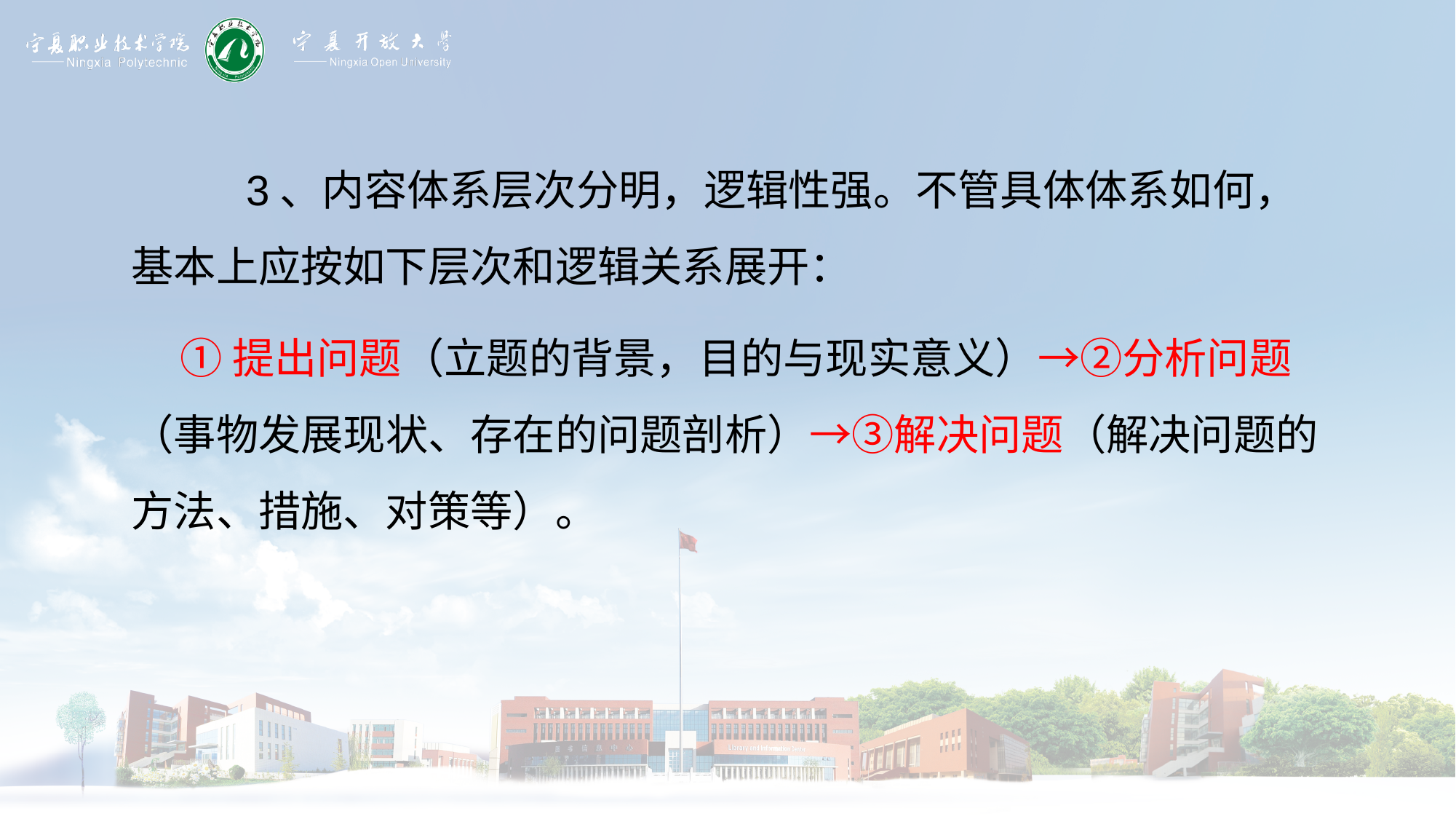

3、内容体系层次分明，逻辑性强。不管具体体系如何，基本上应按如下层次和逻辑关系展开：
        ①提出问题（立题的背景，目的与现实意义）→②分析问题（事物发展现状、存在的问题剖析）→③解决问题（解决问题的方法、措施、对策等）。